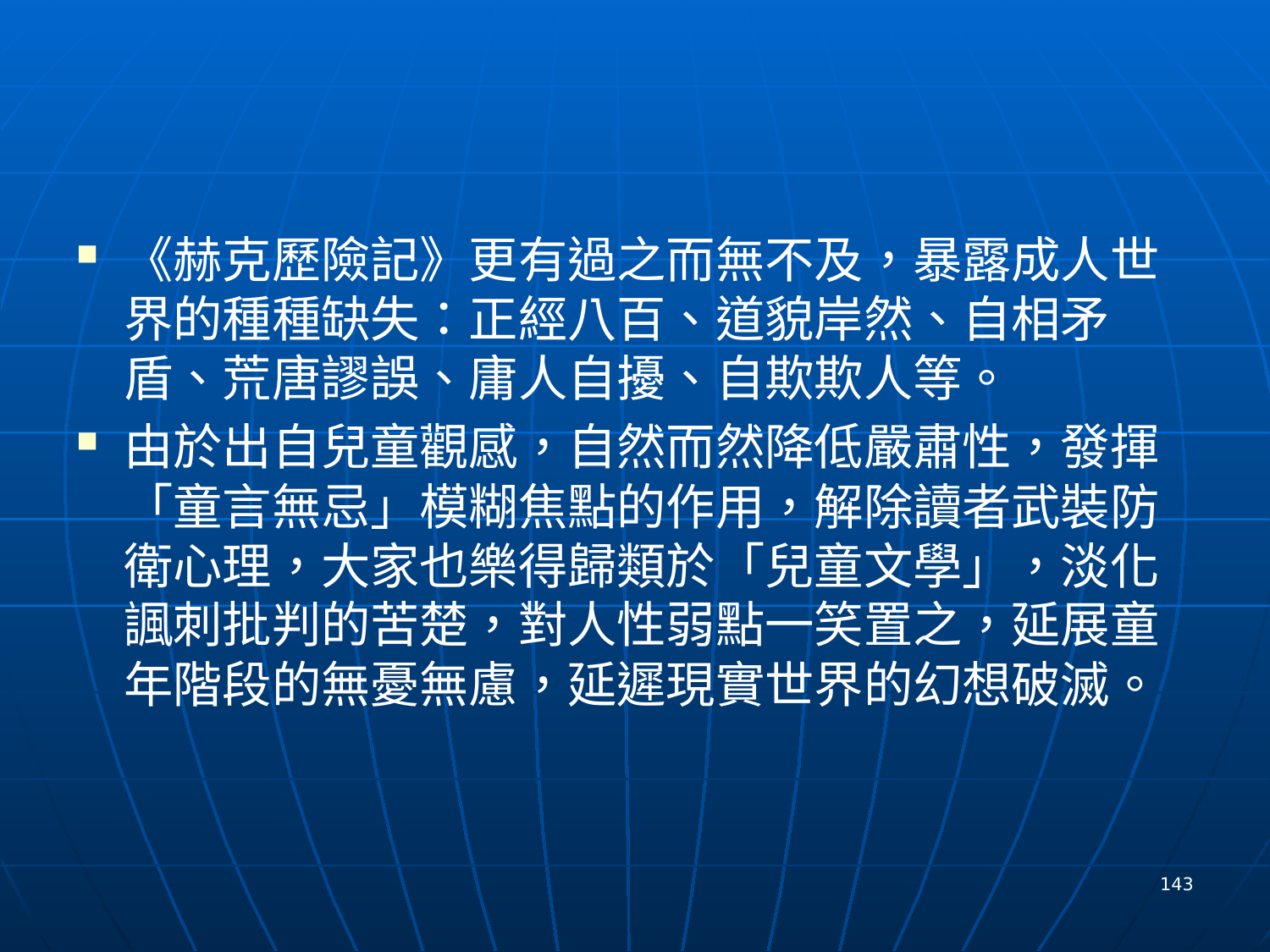

#
《赫克歷險記》更有過之而無不及，暴露成人世界的種種缺失：正經八百、道貌岸然、自相矛盾、荒唐謬誤、庸人自擾、自欺欺人等。
由於出自兒童觀感，自然而然降低嚴肅性，發揮「童言無忌」模糊焦點的作用，解除讀者武裝防衛心理，大家也樂得歸類於「兒童文學」，淡化諷刺批判的苦楚，對人性弱點一笑置之，延展童年階段的無憂無慮，延遲現實世界的幻想破滅。

143